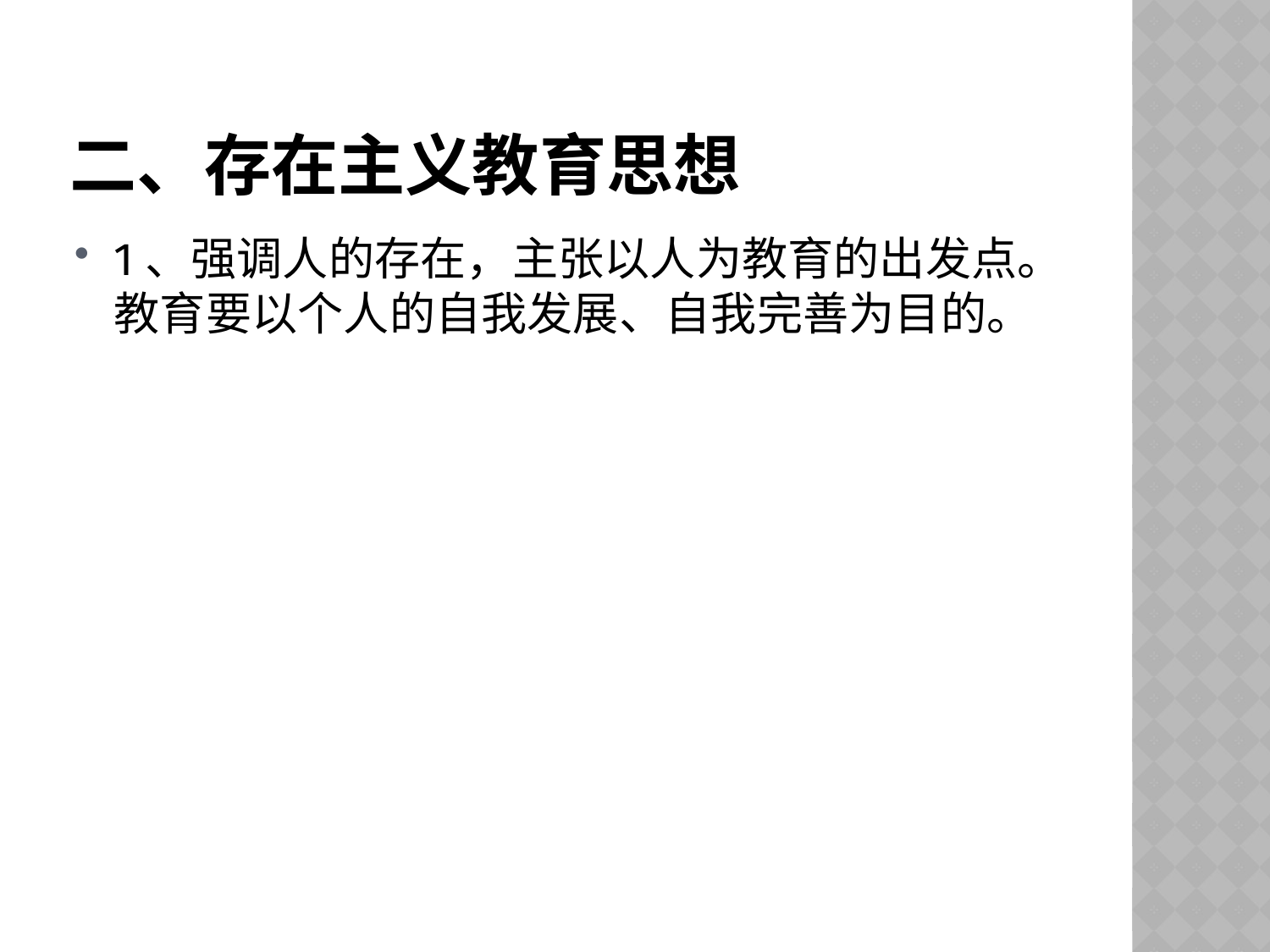

# 二、存在主义教育思想
1、强调人的存在，主张以人为教育的出发点。教育要以个人的自我发展、自我完善为目的。